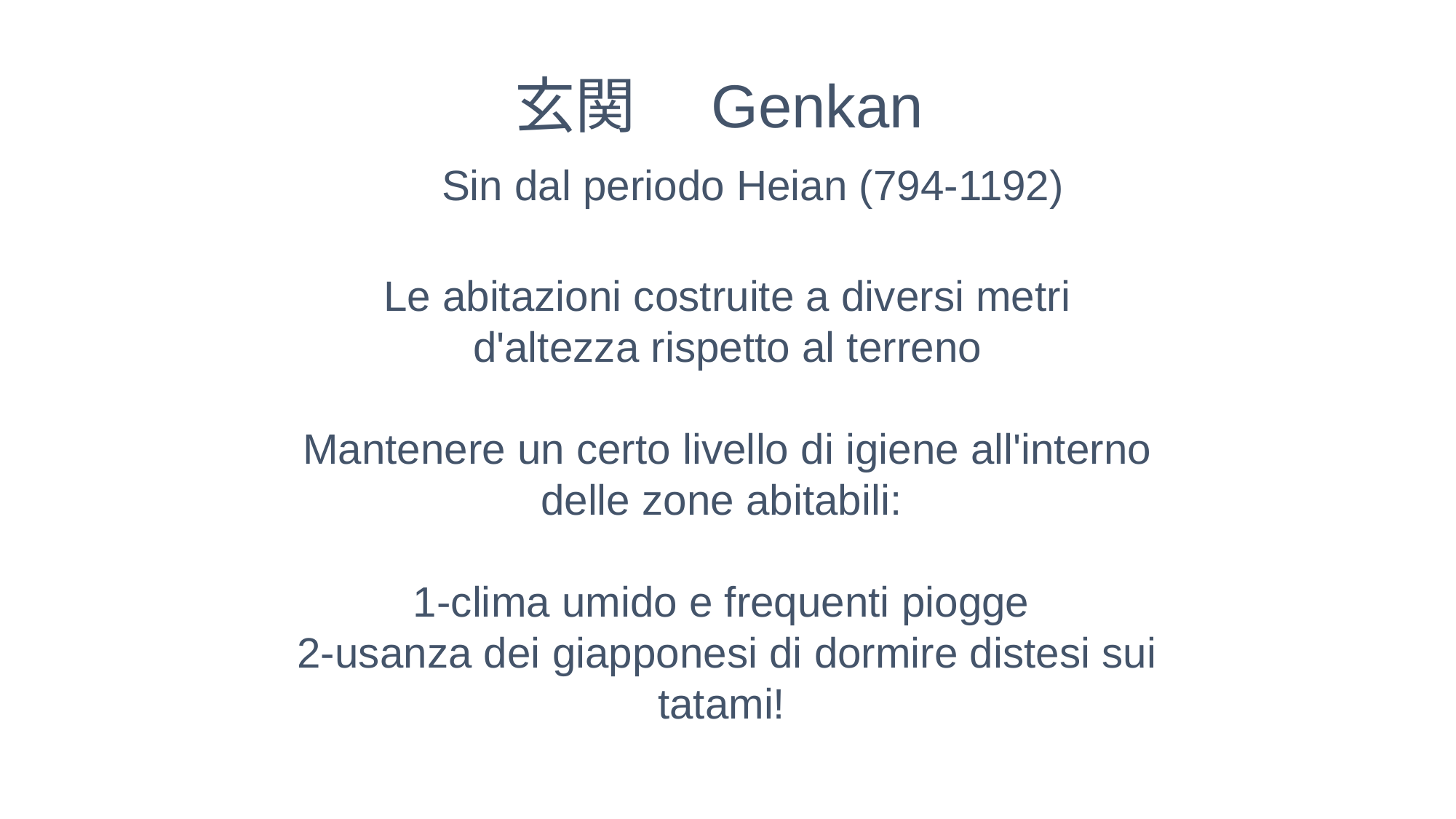

玄関　Genkan
 Sin dal periodo Heian (794-1192)
Le abitazioni costruite a diversi metri d'altezza rispetto al terreno
Mantenere un certo livello di igiene all'interno delle zone abitabili:
1-clima umido e frequenti piogge
2-usanza dei giapponesi di dormire distesi sui tatami!